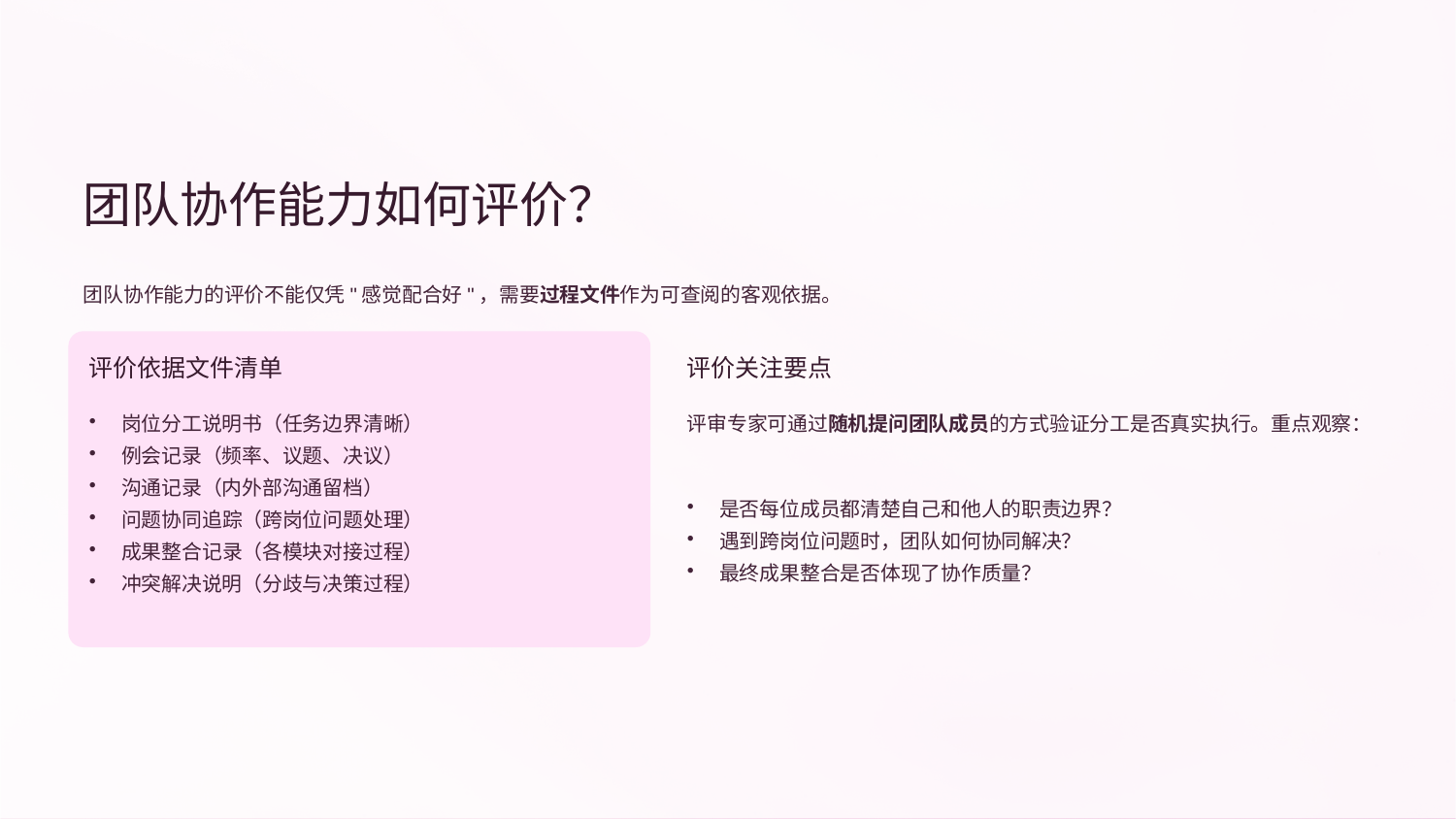

团队协作能力如何评价？
团队协作能力的评价不能仅凭"感觉配合好"，需要过程文件作为可查阅的客观依据。

评价依据文件清单
评价关注要点
岗位分工说明书（任务边界清晰）
例会记录（频率、议题、决议）
沟通记录（内外部沟通留档）
问题协同追踪（跨岗位问题处理）
成果整合记录（各模块对接过程）
冲突解决说明（分歧与决策过程）
评审专家可通过随机提问团队成员的方式验证分工是否真实执行。重点观察：
是否每位成员都清楚自己和他人的职责边界？
遇到跨岗位问题时，团队如何协同解决？
最终成果整合是否体现了协作质量？